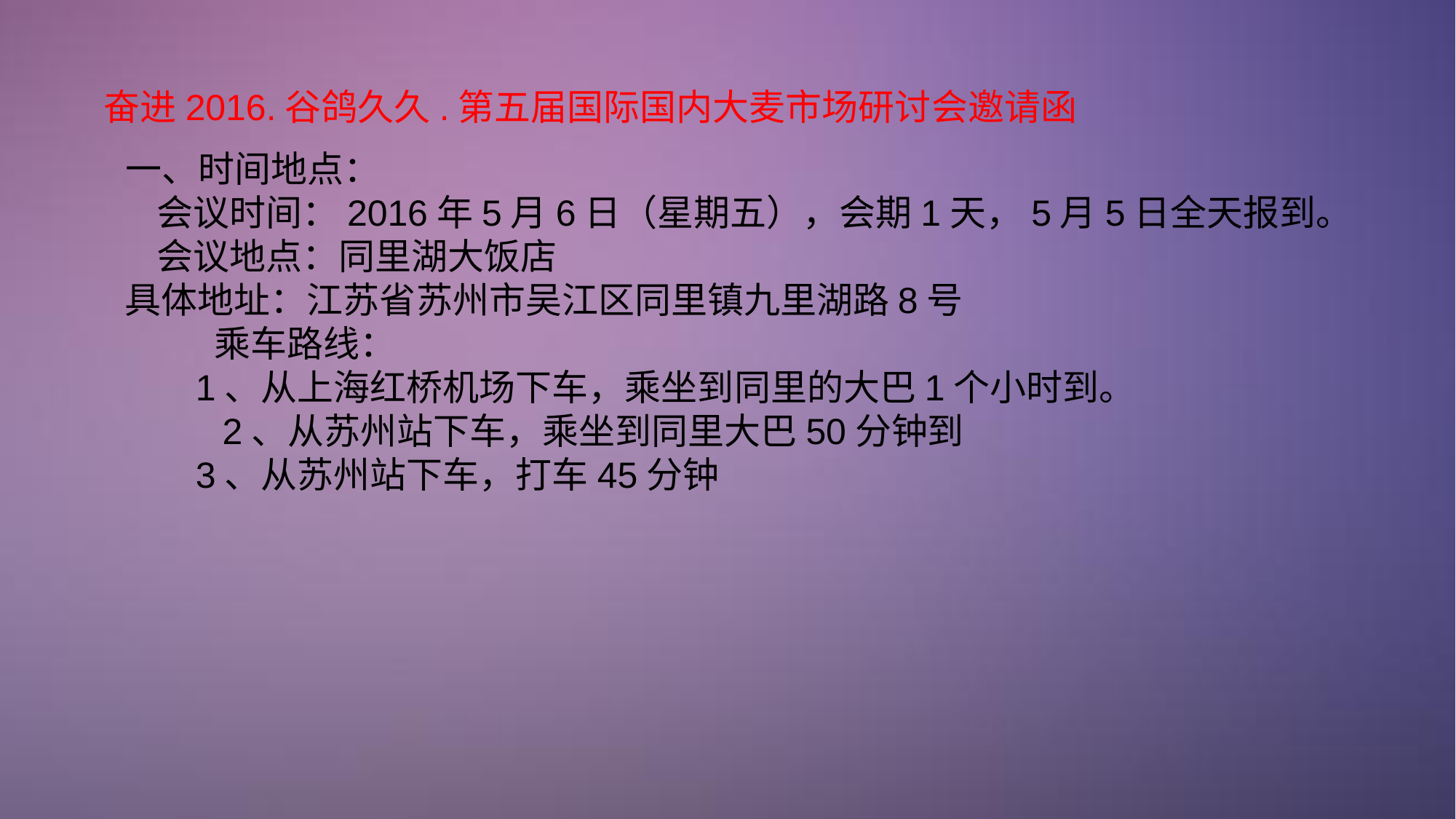

# 奋进2016.谷鸽久久.第五届国际国内大麦市场研讨会邀请函
    一、时间地点：
　　会议时间：2016年5月6日（星期五），会期1天，5月5日全天报到。
　　会议地点：同里湖大饭店
    具体地址：江苏省苏州市吴江区同里镇九里湖路8号
      　　乘车路线：
           1、从上海红桥机场下车，乘坐到同里的大巴1个小时到。
　　       2、从苏州站下车，乘坐到同里大巴50分钟到
           3、从苏州站下车，打车45分钟